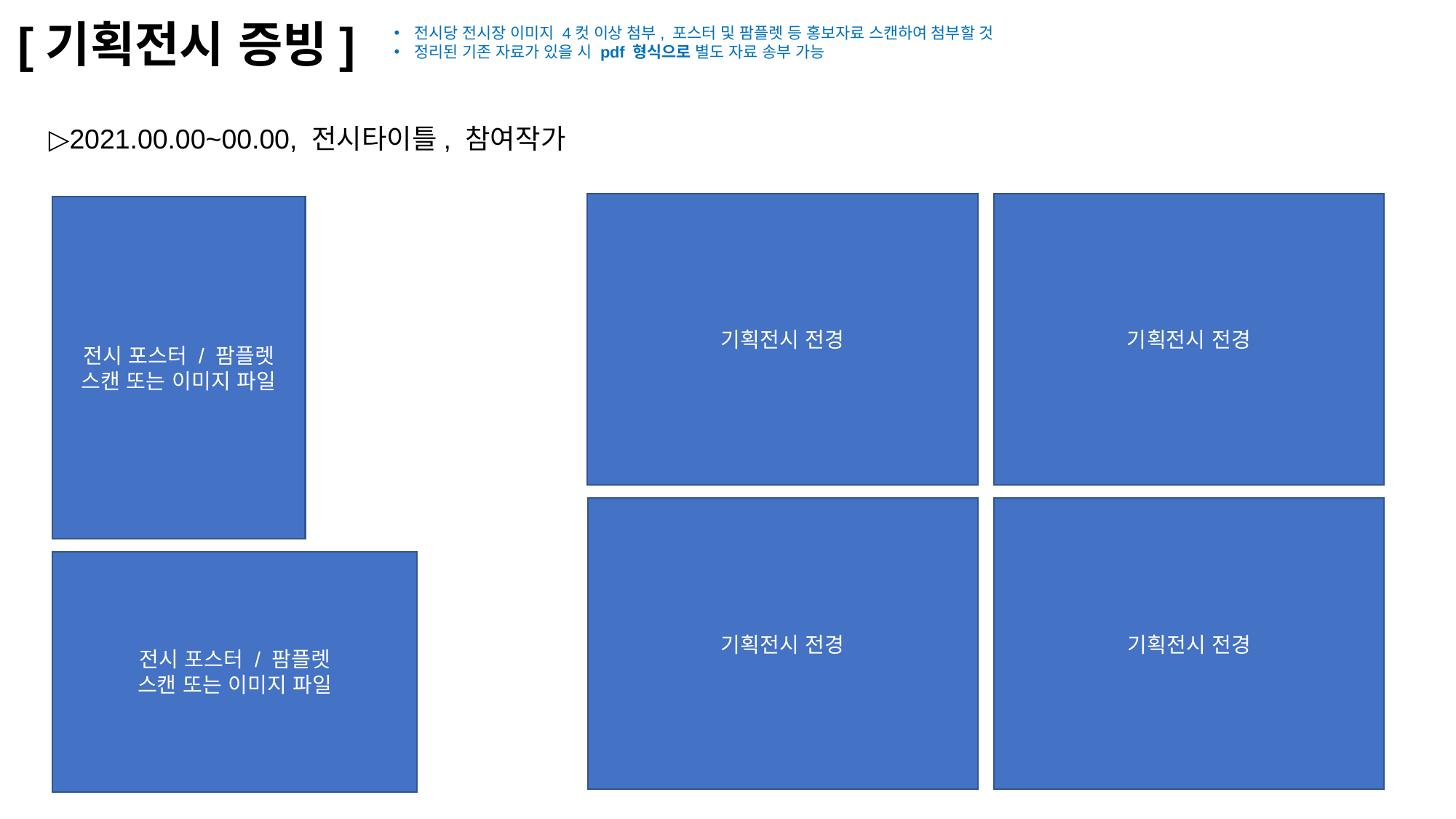

# [기획전시 증빙]
전시당 전시장 이미지 4컷 이상 첨부, 포스터 및 팜플렛 등 홍보자료 스캔하여 첨부할 것
정리된 기존 자료가 있을 시 pdf 형식으로 별도 자료 송부 가능
▷2021.00.00~00.00, 전시타이틀, 참여작가
기획전시 전경
기획전시 전경
전시 포스터 / 팜플렛
스캔 또는 이미지 파일
기획전시 전경
기획전시 전경
전시 포스터 / 팜플렛
스캔 또는 이미지 파일